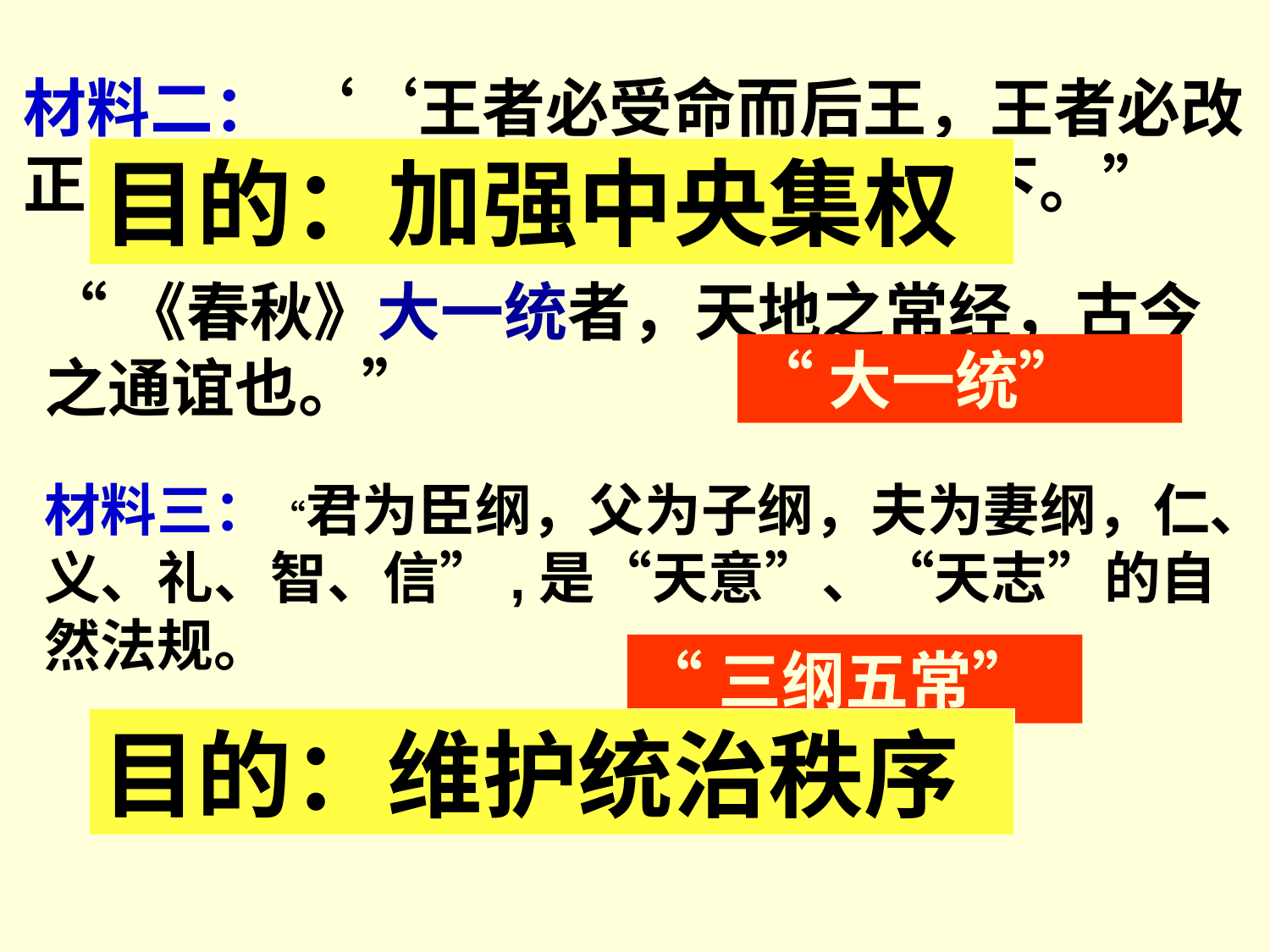

材料二： ‘‘王者必受命而后王，王者必改正朔，易服色，制礼乐，一统于天下。”
目的：加强中央集权
“《春秋》大一统者，天地之常经，古今之通谊也。”
“大一统”
材料三：“君为臣纲，父为子纲，夫为妻纲，仁、义、礼、智、信”,是“天意”、“天志”的自然法规。
“三纲五常”
目的：维护统治秩序